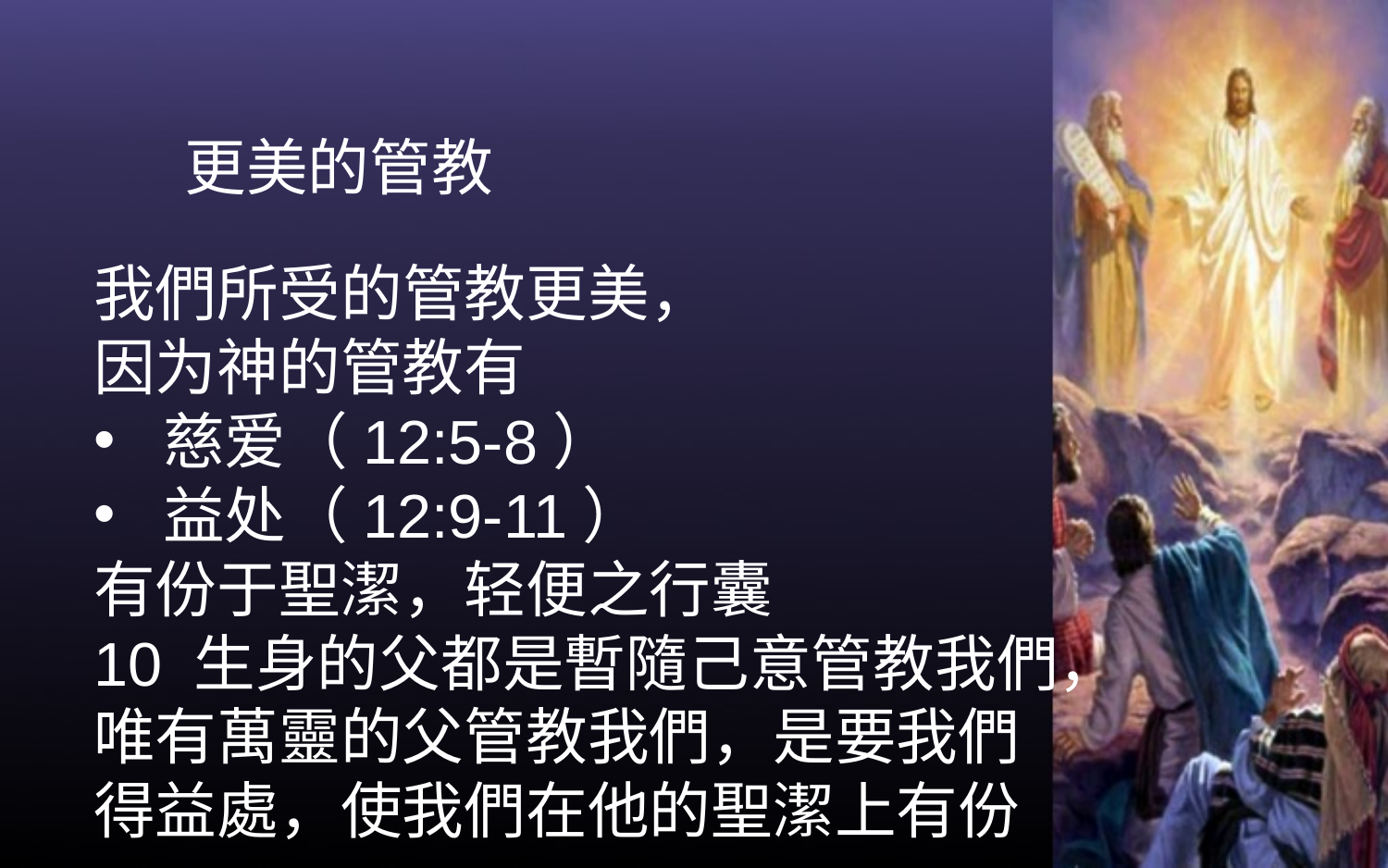

更美的管教
我們所受的管教更美，
因为神的管教有
慈爱（12:5-8）
益处（12:9-11）
有份于聖潔，轻便之行囊
10 生身的父都是暫隨己意管教我們，唯有萬靈的父管教我們，是要我們得益處，使我們在他的聖潔上有份